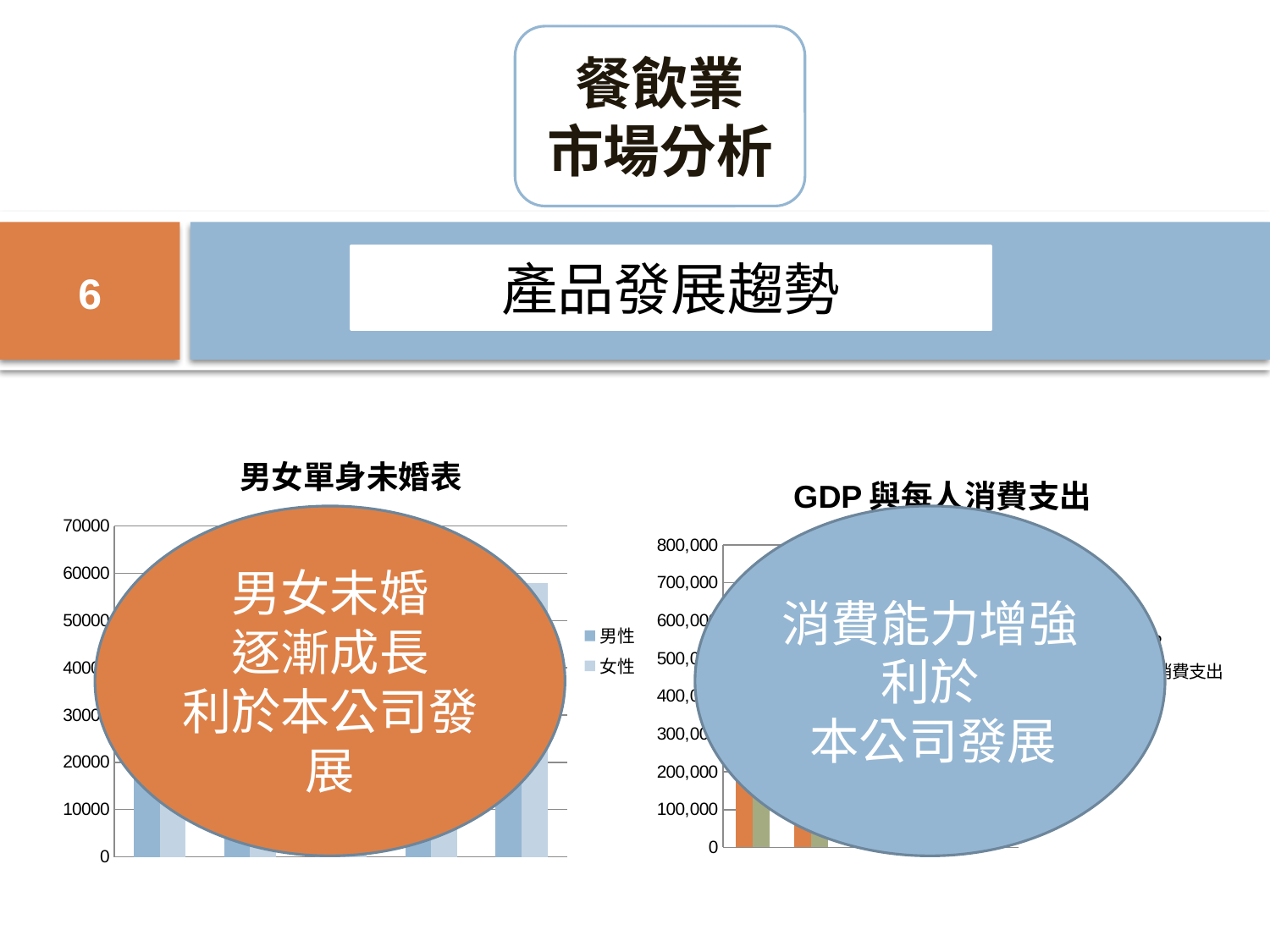

餐飲業
市場分析
6
產品發展趨勢

### Chart: 男女單身未婚表

| Category | 男性 | 女性 |
|---|---|---|

### Chart: GDP與每人消費支出

| Category | 平均每人GDP | 平均每人民間消費支出 |
|---|---|---|
男女未婚
逐漸成長
利於本公司發展
消費能力增強利於
  本公司發展